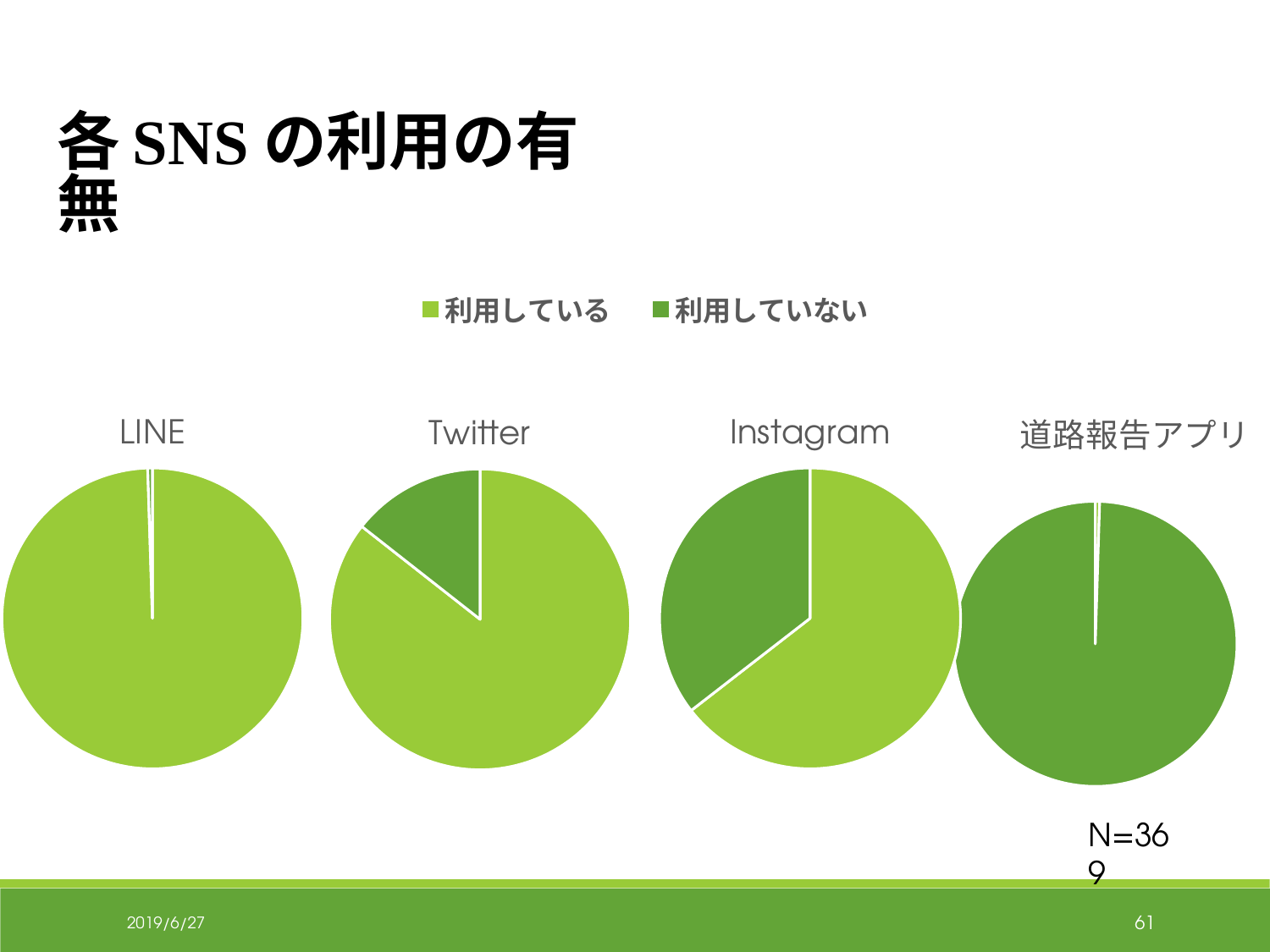

### Chart:

| Category | 道路報告アプリ |
|---|---|
| 利用している | 0.5 |
| 利用していない | 99.5 |

### Chart:

| Category | Instagram |
|---|---|
| 利用している | 64.5 |
| 利用していない | 35.5 |

### Chart:

| Category | LINE |
|---|---|
| 利用している | 99.5 |
| 利用していない | 0.5 |

### Chart:

| Category | Twitter |
|---|---|
| 利用している | 85.6 |
| 利用していない | 14.4 |
N=369
2019/6/27
61